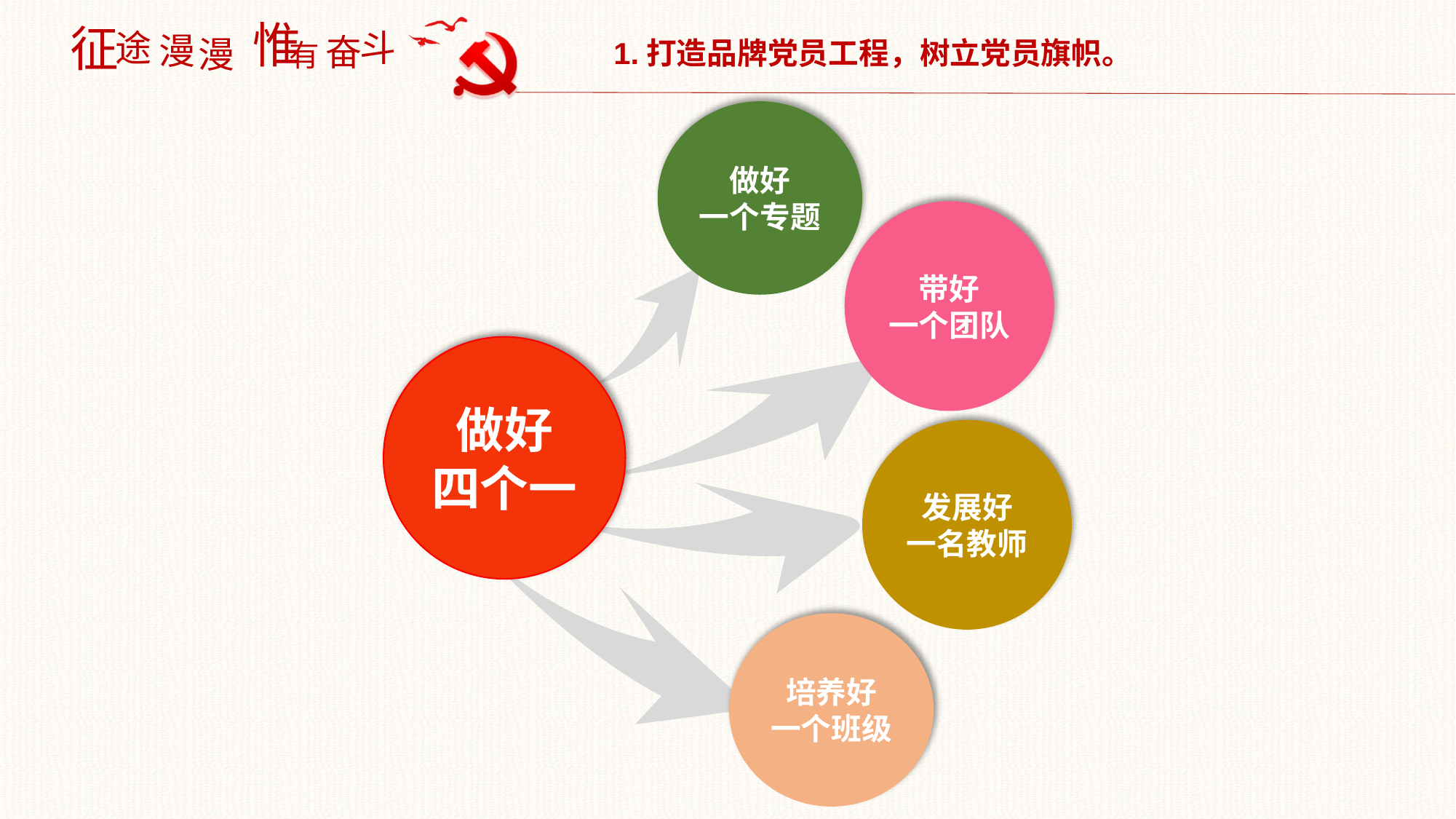

1.打造品牌党员工程，树立党员旗帜。
做好
一个专题
带好
一个团队

做好
四个一

发展好
一名教师

培养好
一个班级